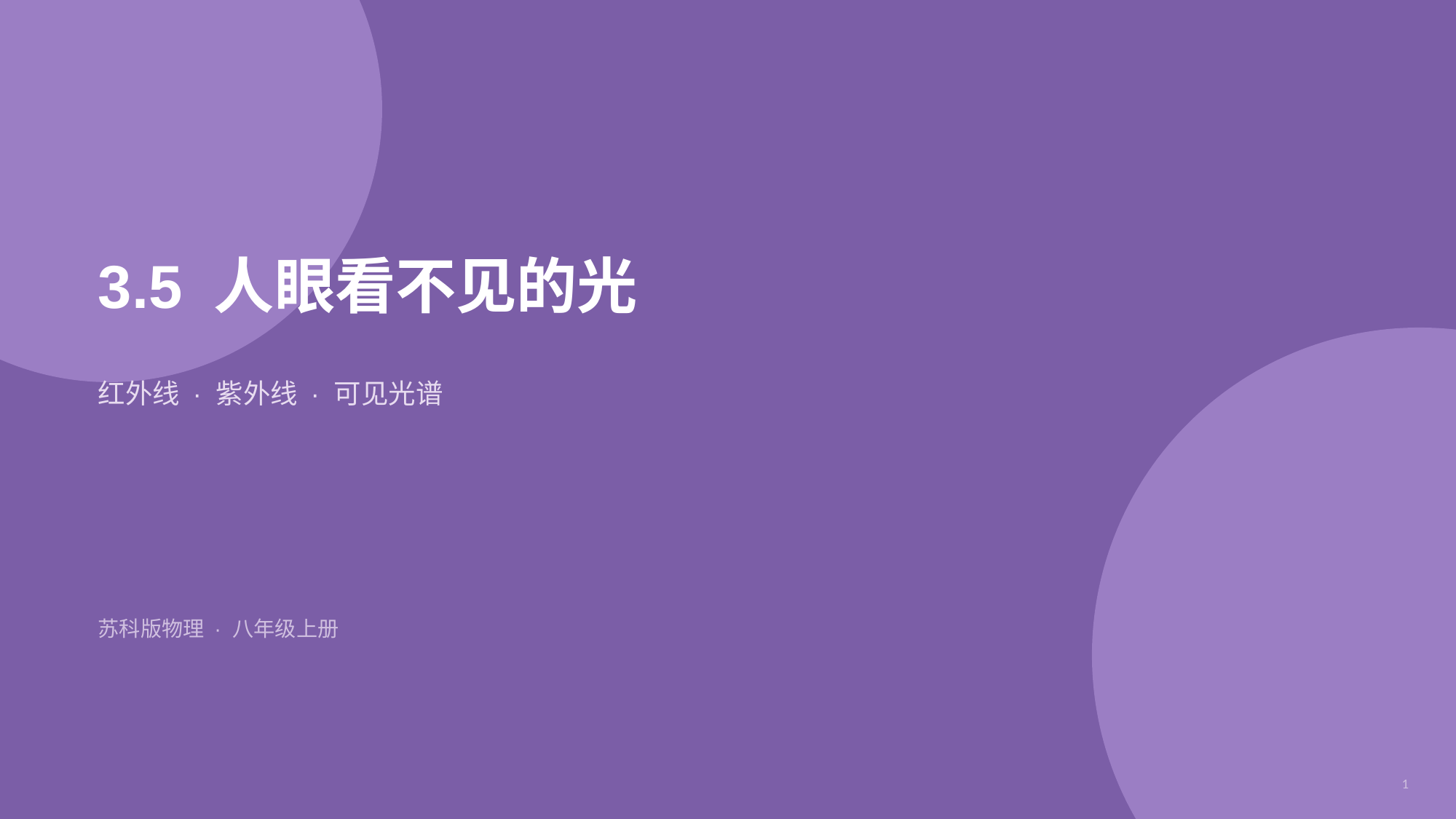

3.5 人眼看不见的光

红外线 · 紫外线 · 可见光谱
苏科版物理 · 八年级上册
1